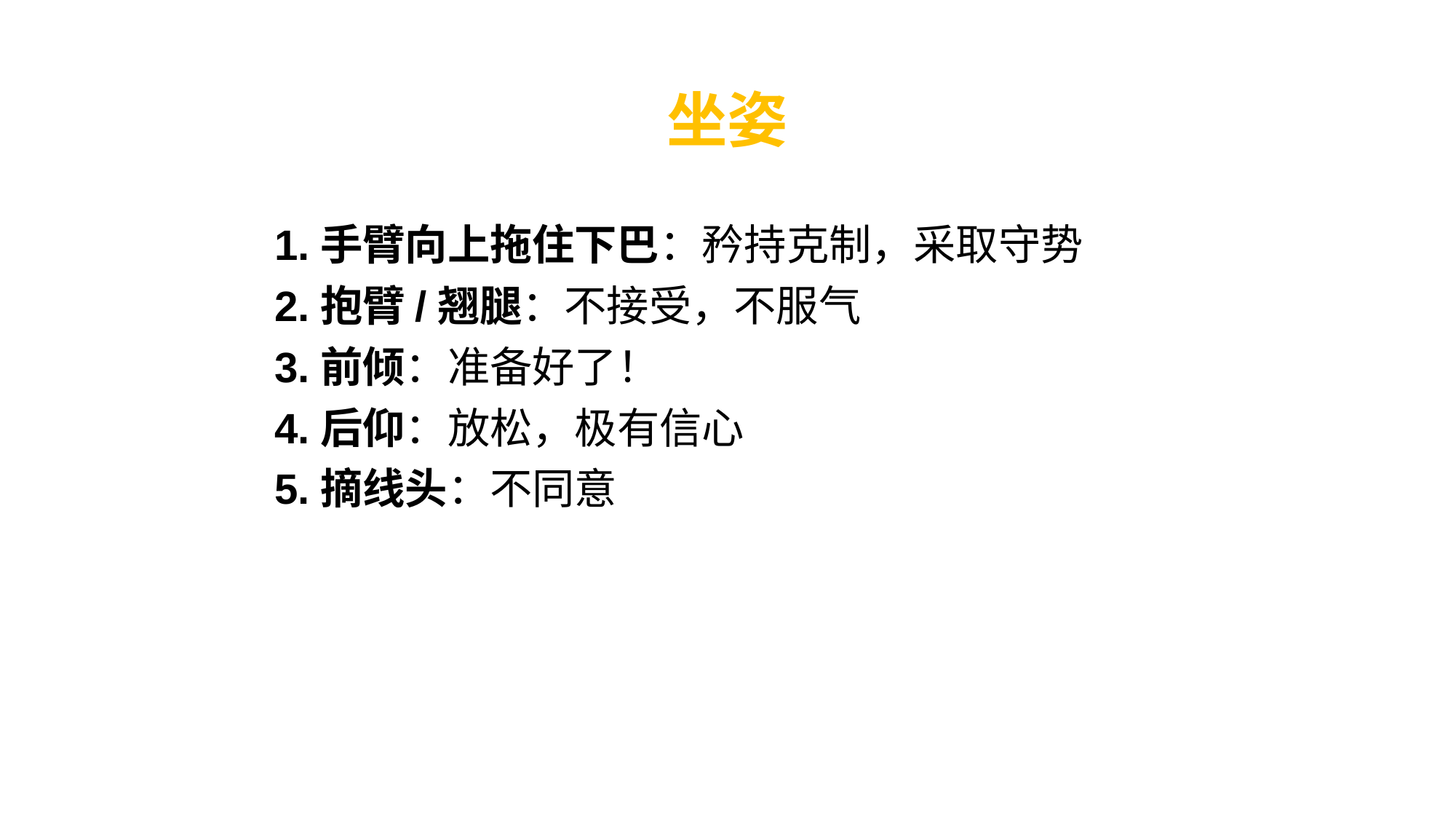

# 坐姿
1.手臂向上拖住下巴：矜持克制，采取守势
2.抱臂/翘腿：不接受，不服气
3.前倾：准备好了！
4.后仰：放松，极有信心
5.摘线头：不同意